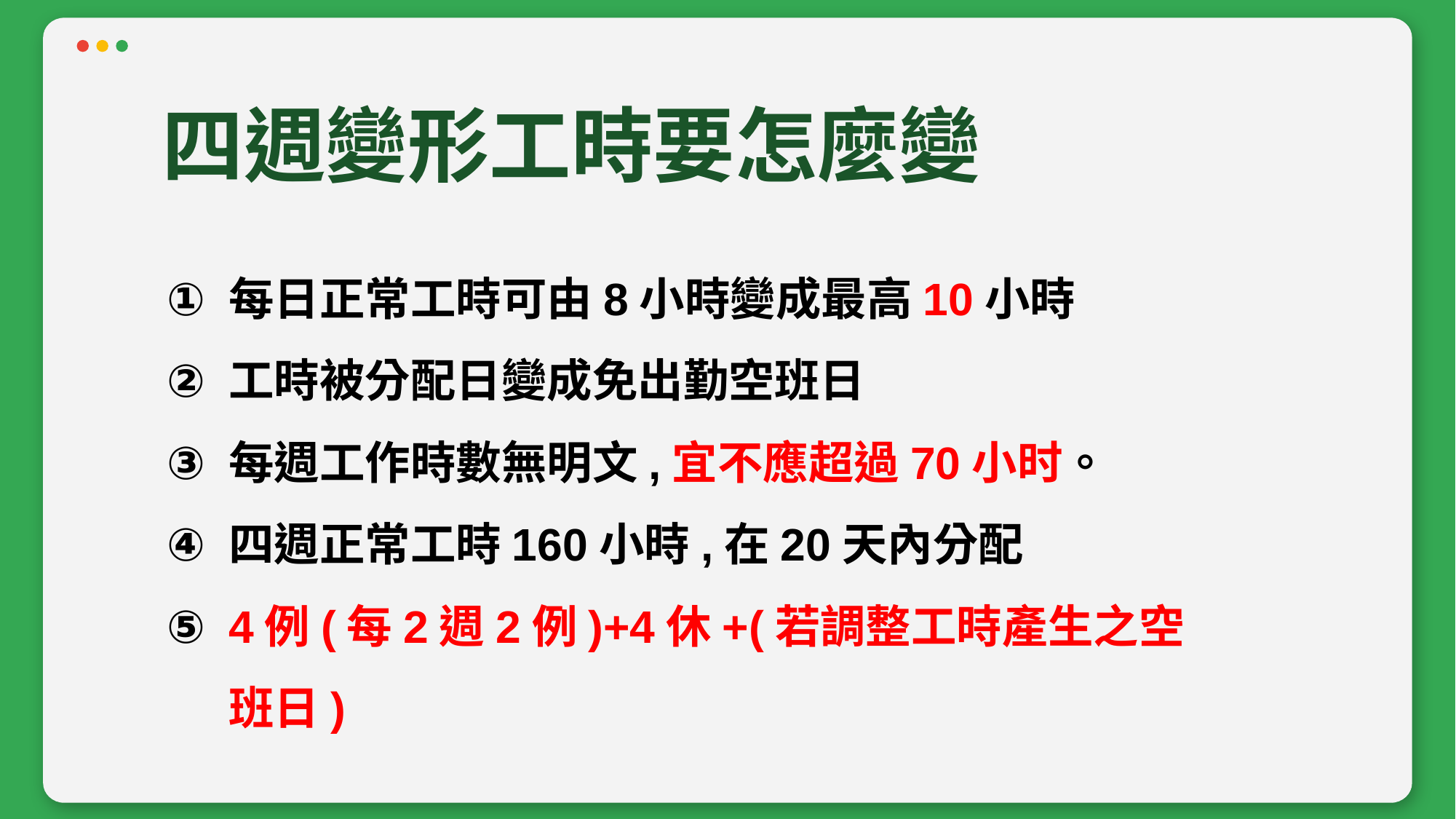

四週變形工時要怎麼變
每日正常工時可由8小時變成最高10小時
工時被分配日變成免出勤空班日
每週工作時數無明文,宜不應超過70小时。
四週正常工時160小時,在20天內分配
4例(每2週2例)+4休+(若調整工時產生之空班日)